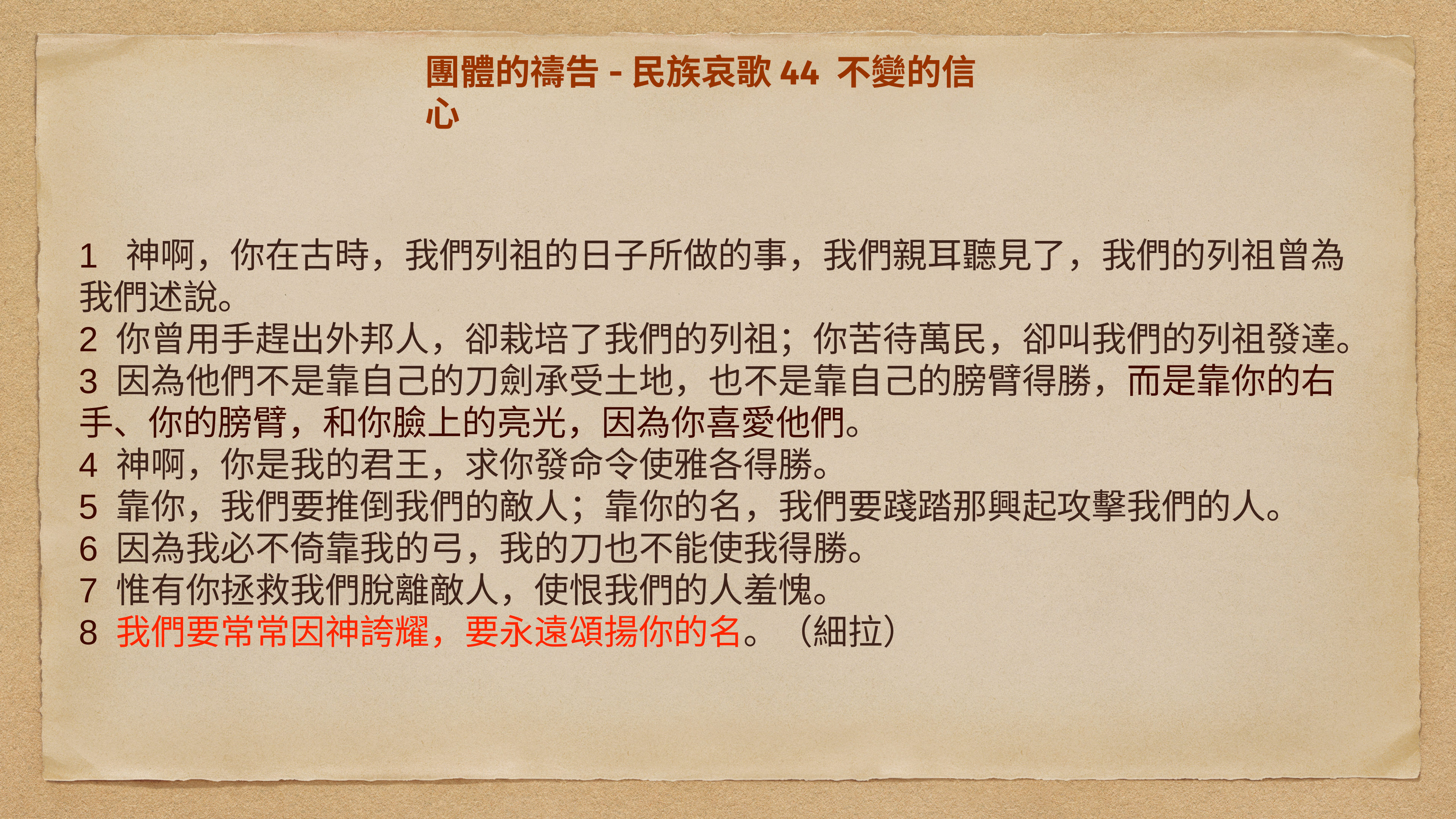

# 團體的禱告-民族哀歌44 不變的信心
1  神啊，你在古時，我們列祖的日子所做的事，我們親耳聽見了，我們的列祖曾為我們述說。
2 你曾用手趕出外邦人，卻栽培了我們的列祖；你苦待萬民，卻叫我們的列祖發達。
3 因為他們不是靠自己的刀劍承受土地，也不是靠自己的膀臂得勝，而是靠你的右手、你的膀臂，和你臉上的亮光，因為你喜愛他們。
4 神啊，你是我的君王，求你發命令使雅各得勝。
5 靠你，我們要推倒我們的敵人；靠你的名，我們要踐踏那興起攻擊我們的人。
6 因為我必不倚靠我的弓，我的刀也不能使我得勝。
7 惟有你拯救我們脫離敵人，使恨我們的人羞愧。
8 我們要常常因神誇耀，要永遠頌揚你的名。（細拉）